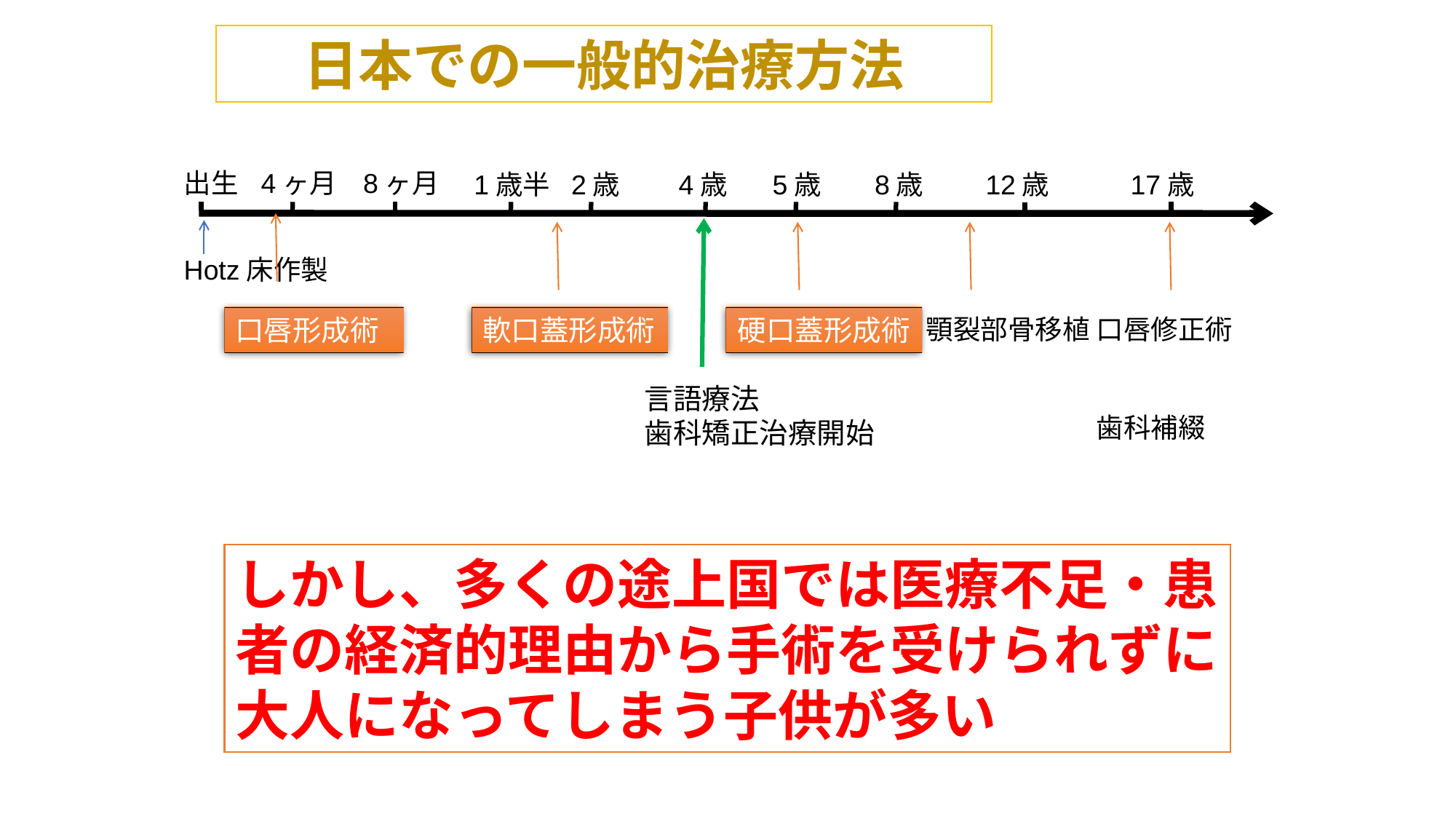

日本での一般的治療方法
出生
4ヶ月
8ヶ月
1歳半
2歳
4歳
5歳
8歳
12歳
17歳
Hotz床作製
口唇修正術

歯科補綴
口唇形成術
軟口蓋形成術
硬口蓋形成術
顎裂部骨移植
言語療法
歯科矯正治療開始
しかし、多くの途上国では医療不足・患者の経済的理由から手術を受けられずに大人になってしまう子供が多い